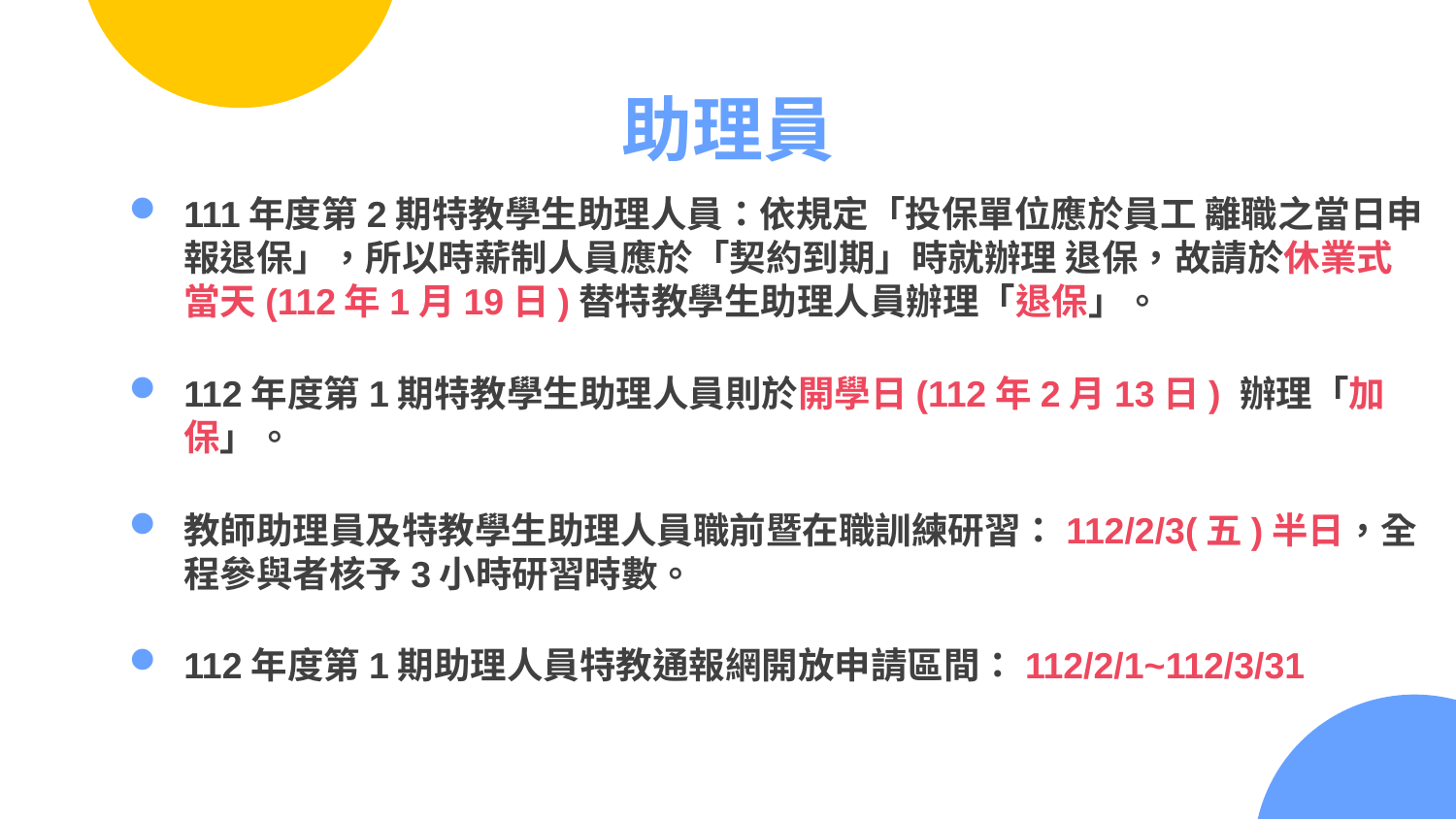

# 助理員
111年度第2期特教學生助理人員：依規定「投保單位應於員工 離職之當日申報退保」，所以時薪制人員應於「契約到期」時就辦理 退保，故請於休業式當天(112年1月19日)替特教學生助理人員辦理「退保」。
112年度第1期特教學生助理人員則於開學日(112年2月13日) 辦理「加保」。
教師助理員及特教學生助理人員職前暨在職訓練研習：112/2/3(五)半日，全程參與者核予3小時研習時數。
112年度第1期助理人員特教通報網開放申請區間：112/2/1~112/3/31